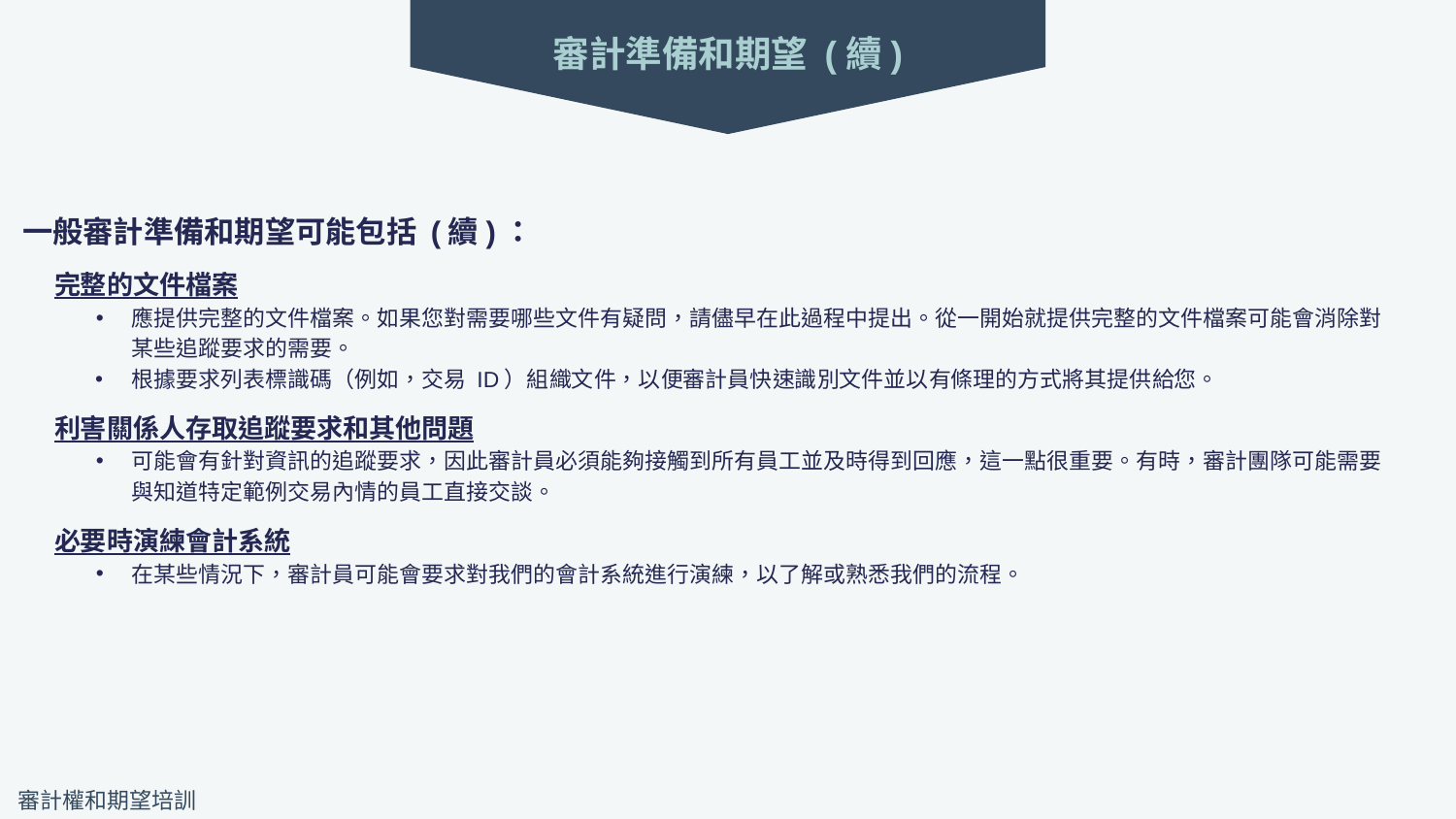

審計準備和期望 (續)
一般審計準備和期望可能包括 (續)：
完整的文件檔案
應提供完整的文件檔案。如果您對需要哪些文件有疑問，請儘早在此過程中提出。從一開始就提供完整的文件檔案可能會消除對某些追蹤要求的需要。
根據要求列表標識碼（例如，交易 ID）組織文件，以便審計員快速識別文件並以有條理的方式將其提供給您。
利害關係人存取追蹤要求和其他問題
可能會有針對資訊的追蹤要求，因此審計員必須能夠接觸到所有員工並及時得到回應，這一點很重要。有時，審計團隊可能需要與知道特定範例交易內情的員工直接交談。
必要時演練會計系統
在某些情況下，審計員可能會要求對我們的會計系統進行演練，以了解或熟悉我們的流程。